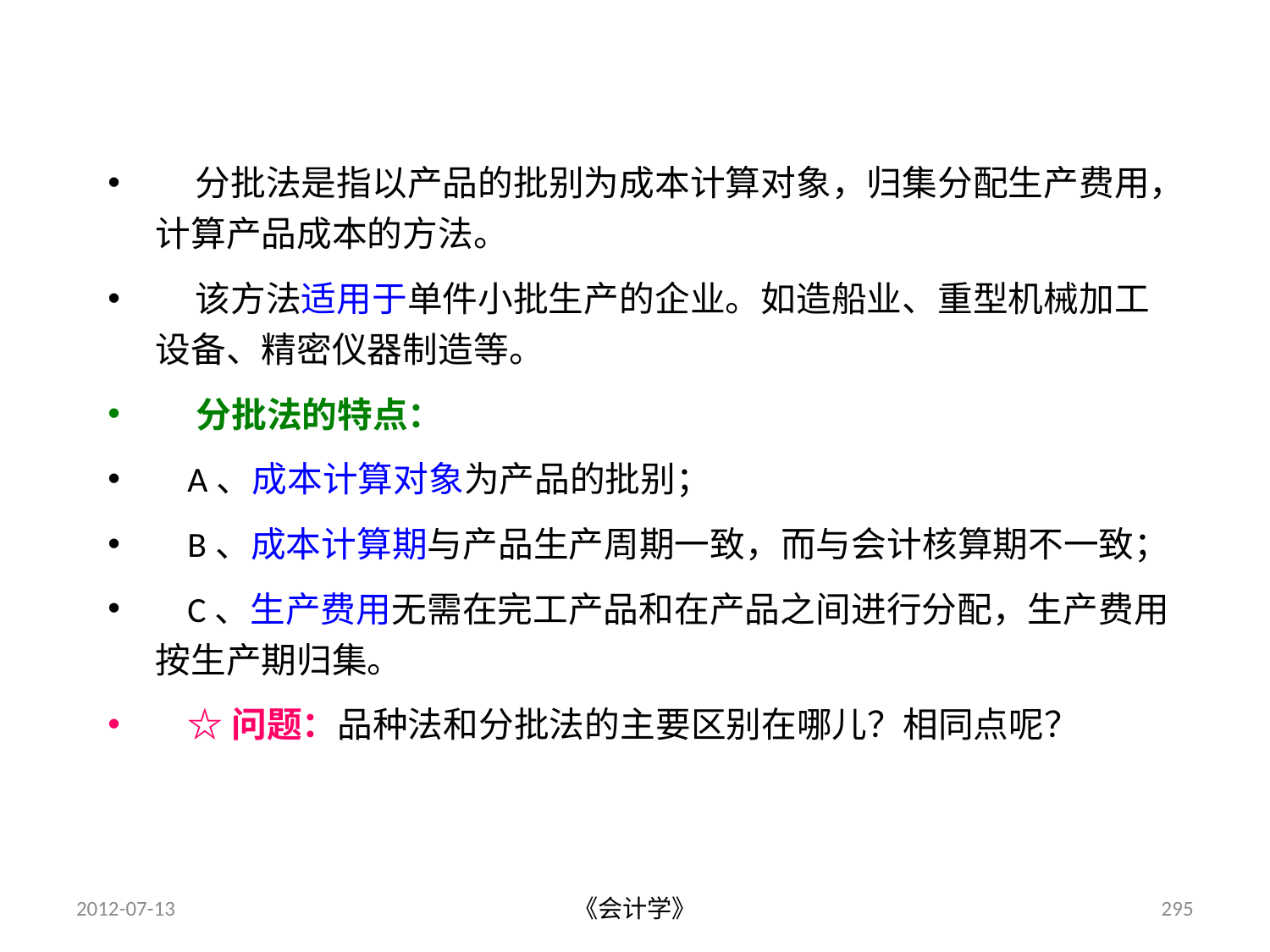

（二）分批法
    分批法是指以产品的批别为成本计算对象，归集分配生产费用，计算产品成本的方法。
    该方法适用于单件小批生产的企业。如造船业、重型机械加工设备、精密仪器制造等。
    分批法的特点：
    A、成本计算对象为产品的批别；
    B、成本计算期与产品生产周期一致，而与会计核算期不一致；
    C、生产费用无需在完工产品和在产品之间进行分配，生产费用按生产期归集。
    ☆问题：品种法和分批法的主要区别在哪儿？相同点呢？
2012-07-13
《会计学》
295